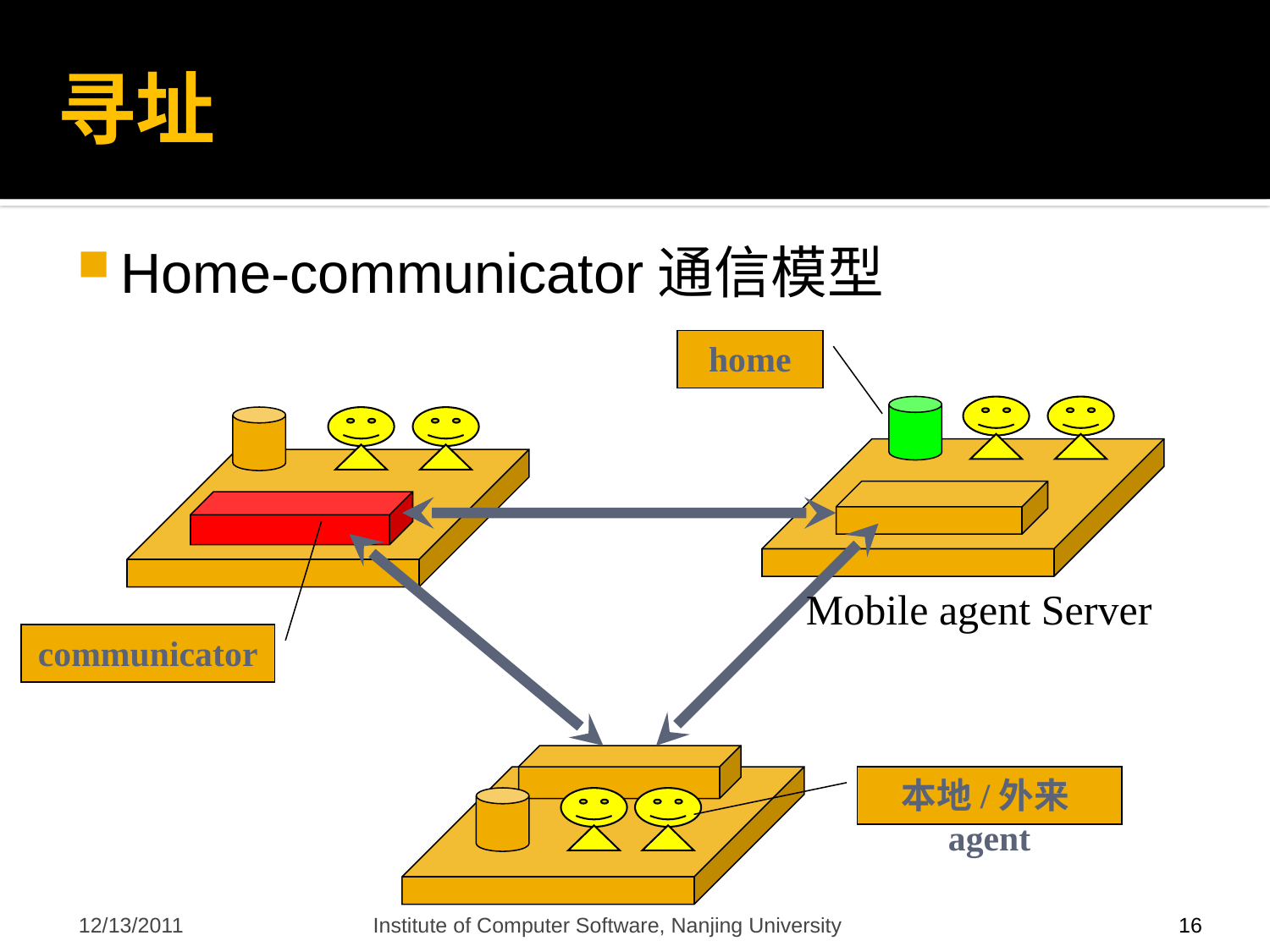

# 寻址
Home-communicator通信模型
home

Mobile agent Server
communicator

本地/外来agent

16
12/13/2011
Institute of Computer Software, Nanjing University
16